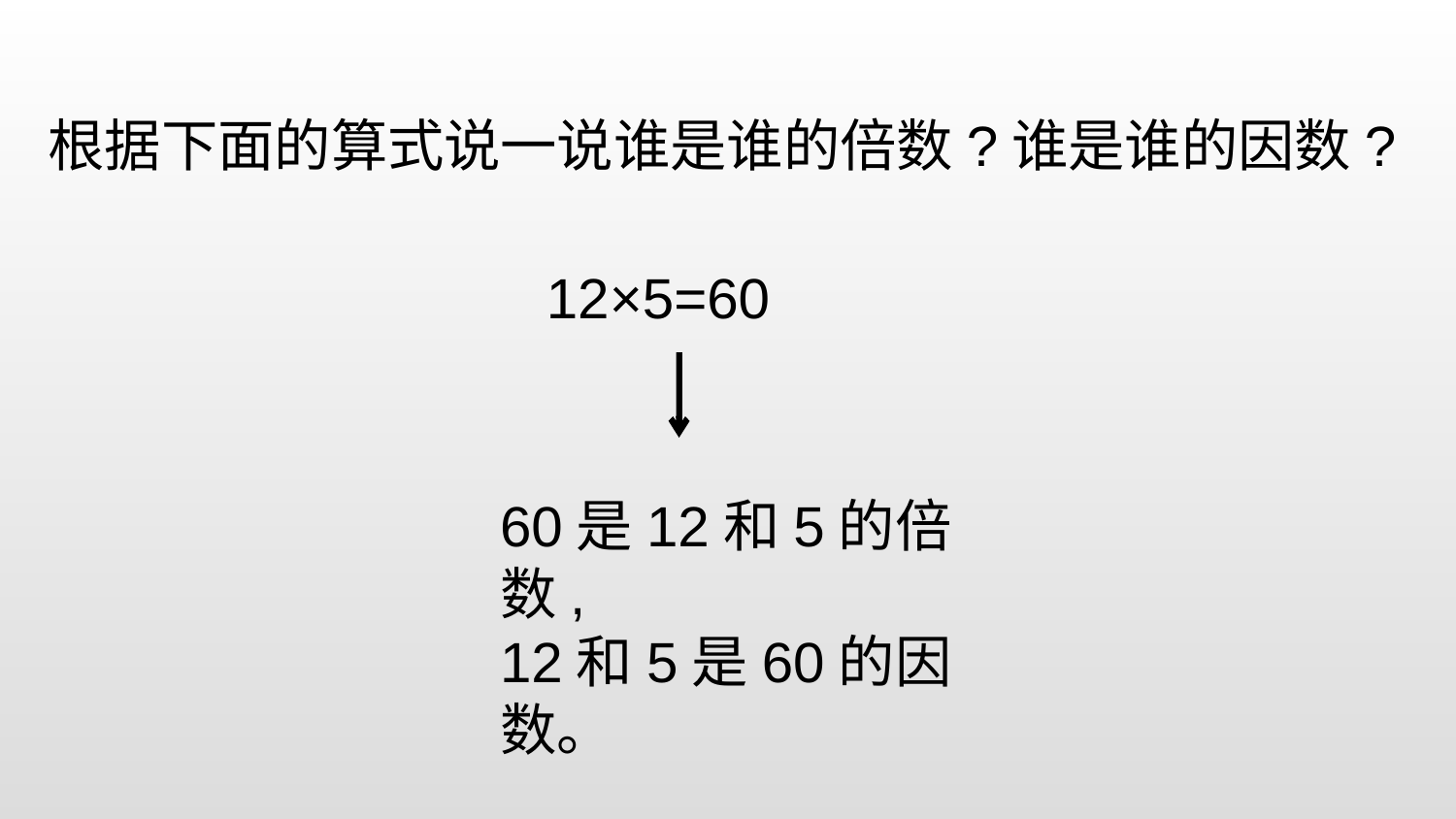

根据下面的算式说一说谁是谁的倍数?谁是谁的因数?
12×5=60
60是12和5的倍数,
12和5是60的因数。